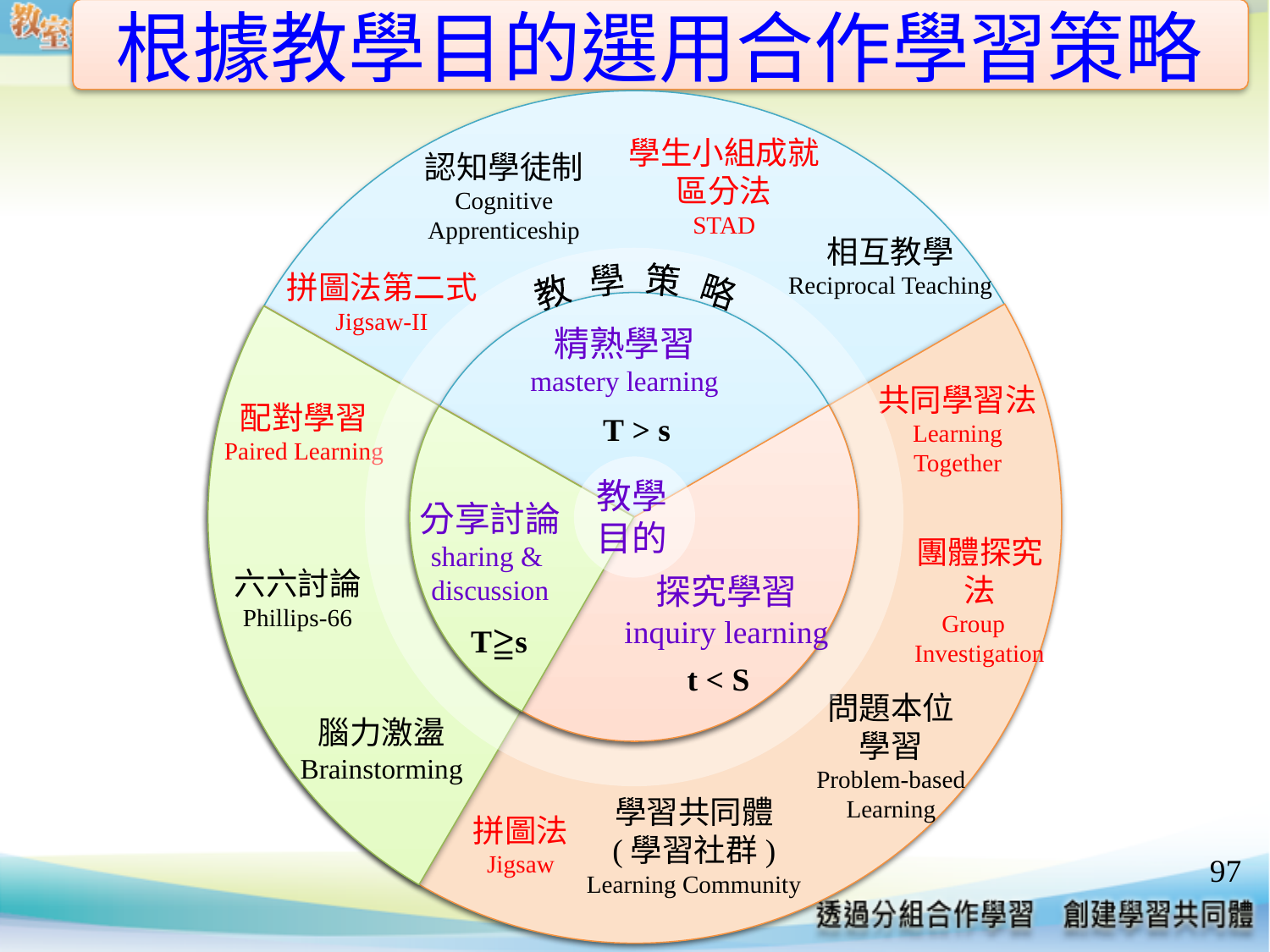

根據教學目的選用合作學習策略

學生小組成就
區分法
STAD
認知學徒制
Cognitive Apprenticeship
相互教學
Reciprocal Teaching

精熟學習
mastery learning

教學
目的
分享討論
sharing &
discussion
探究學習
inquiry learning
教  學  策  略
拼圖法第二式
Jigsaw-II
共同學習法
Learning Together
配對學習
Paired Learning
T > s
團體探究法
Group
Investigation
六六討論
Phillips-66
T≧s
t < S
問題本位
學習
Problem-based Learning
腦力激盪
Brainstorming
學習共同體
(學習社群)
Learning Community
拼圖法
Jigsaw
97